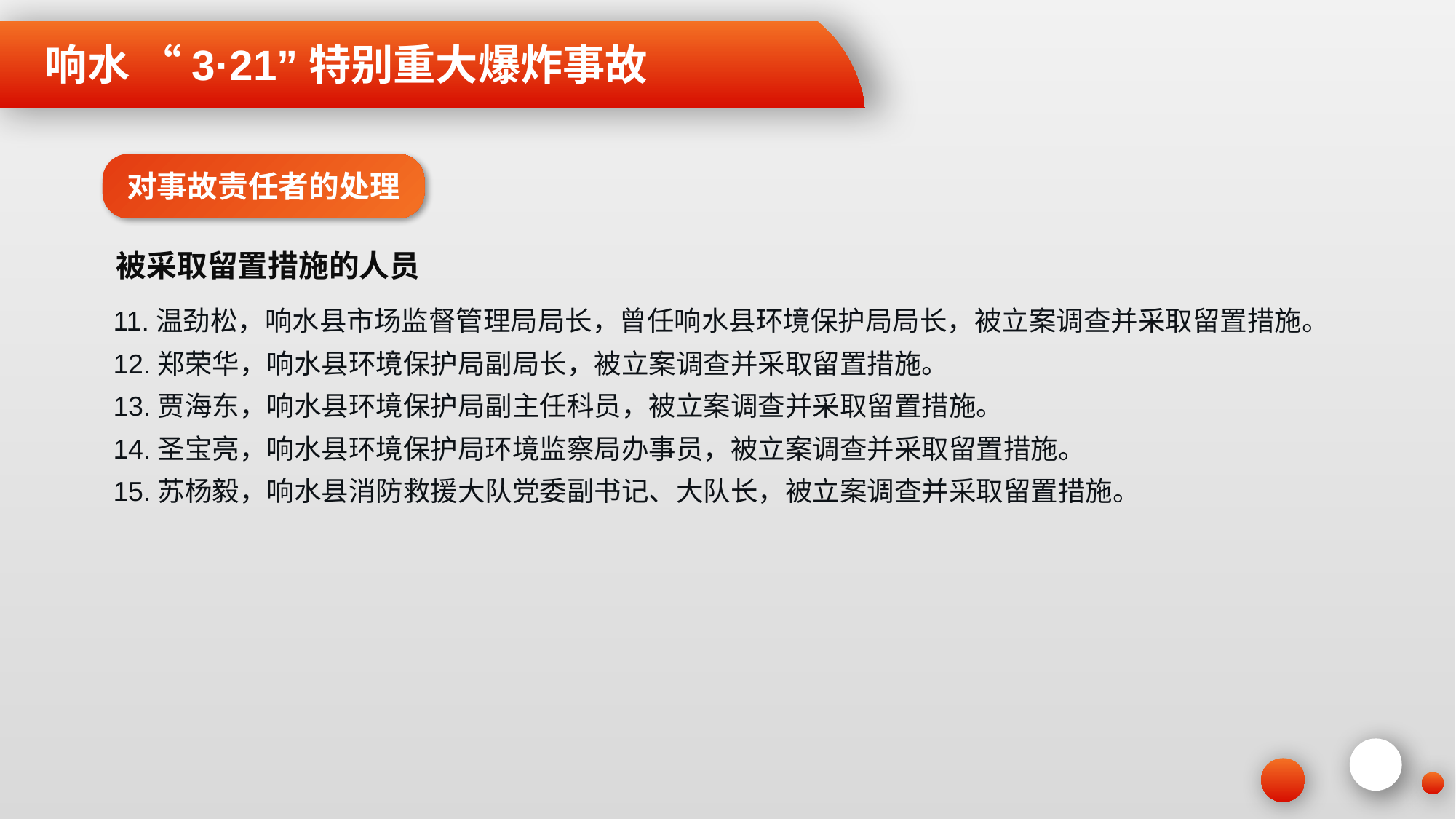

响水 “3·21”特别重大爆炸事故

对事故责任者的处理
被采取留置措施的人员
11.温劲松，响水县市场监督管理局局长，曾任响水县环境保护局局长，被立案调查并采取留置措施。
12.郑荣华，响水县环境保护局副局长，被立案调查并采取留置措施。
13.贾海东，响水县环境保护局副主任科员，被立案调查并采取留置措施。
14.圣宝亮，响水县环境保护局环境监察局办事员，被立案调查并采取留置措施。
15.苏杨毅，响水县消防救援大队党委副书记、大队长，被立案调查并采取留置措施。